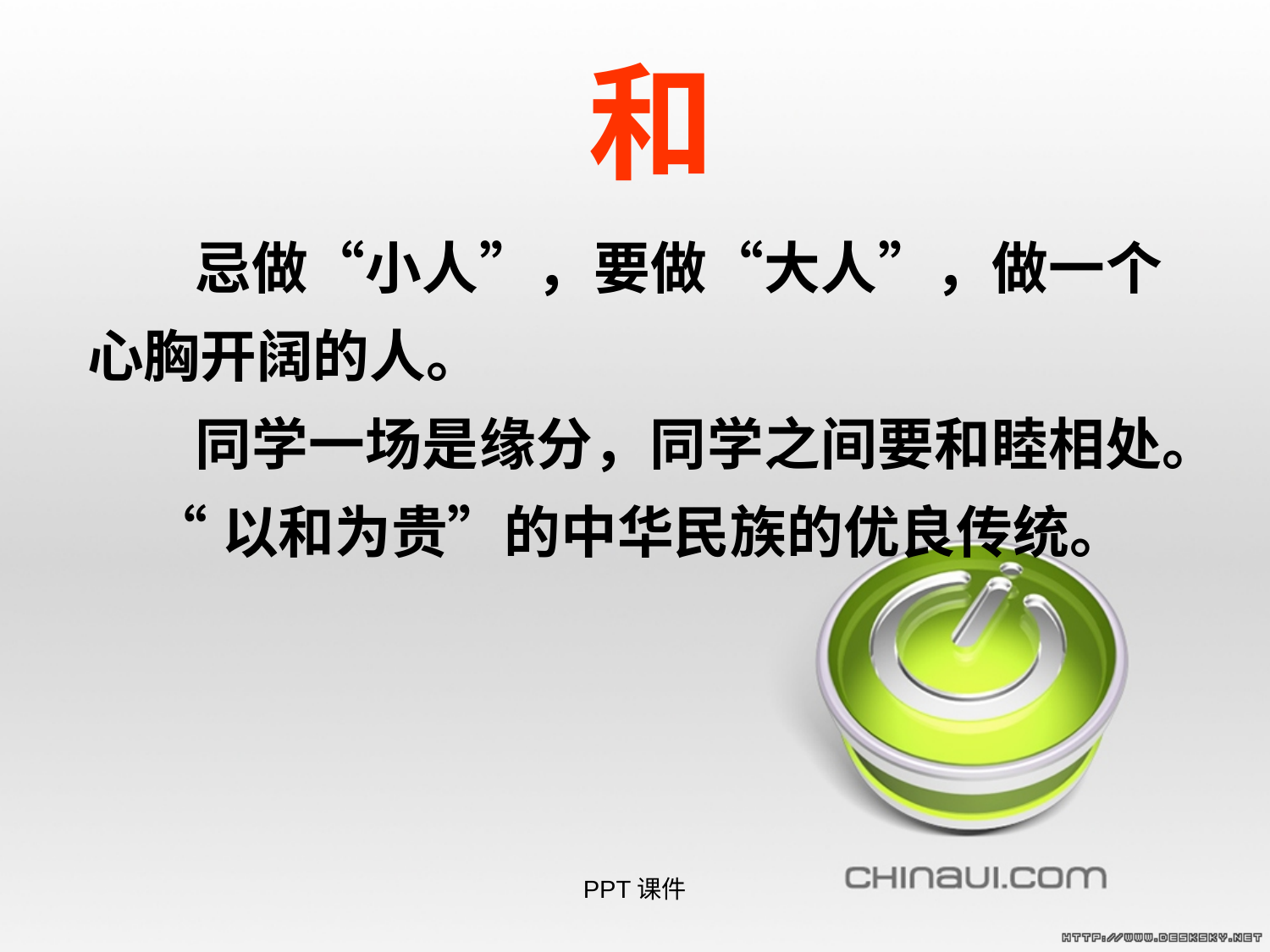

和
       忌做“小人”，要做“大人”，做一个心胸开阔的人。
       同学一场是缘分，同学之间要和睦相处。
     “以和为贵”的中华民族的优良传统。
PPT课件
20